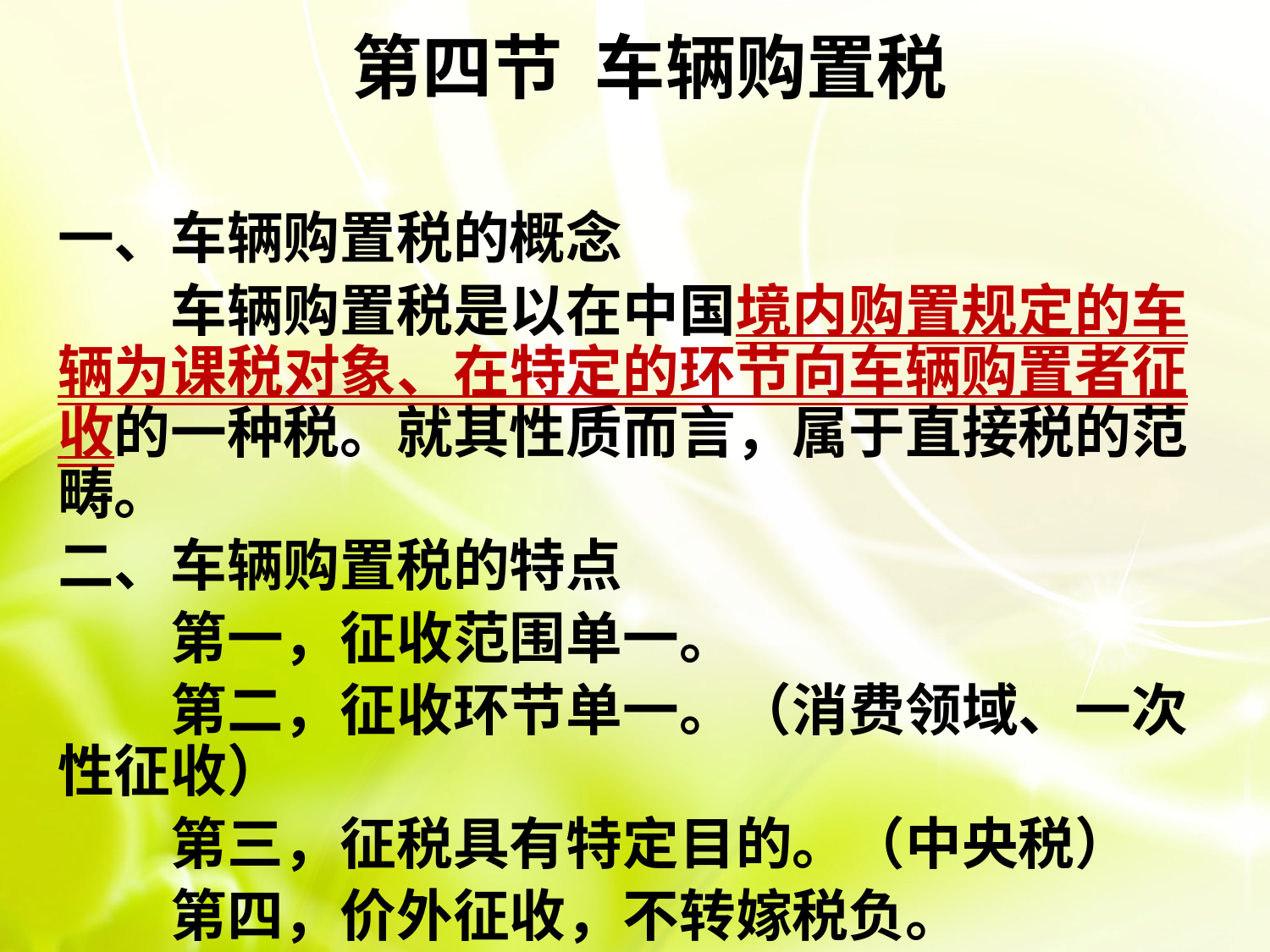

第四节  车辆购置税

一、车辆购置税的概念
　　车辆购置税是以在中国境内购置规定的车辆为课税对象、在特定的环节向车辆购置者征收的一种税。就其性质而言，属于直接税的范畴。
二、车辆购置税的特点
　　第一，征收范围单一。
　　第二，征收环节单一。（消费领域、一次性征收）
　　第三，征税具有特定目的。（中央税）
　　第四，价外征收，不转嫁税负。